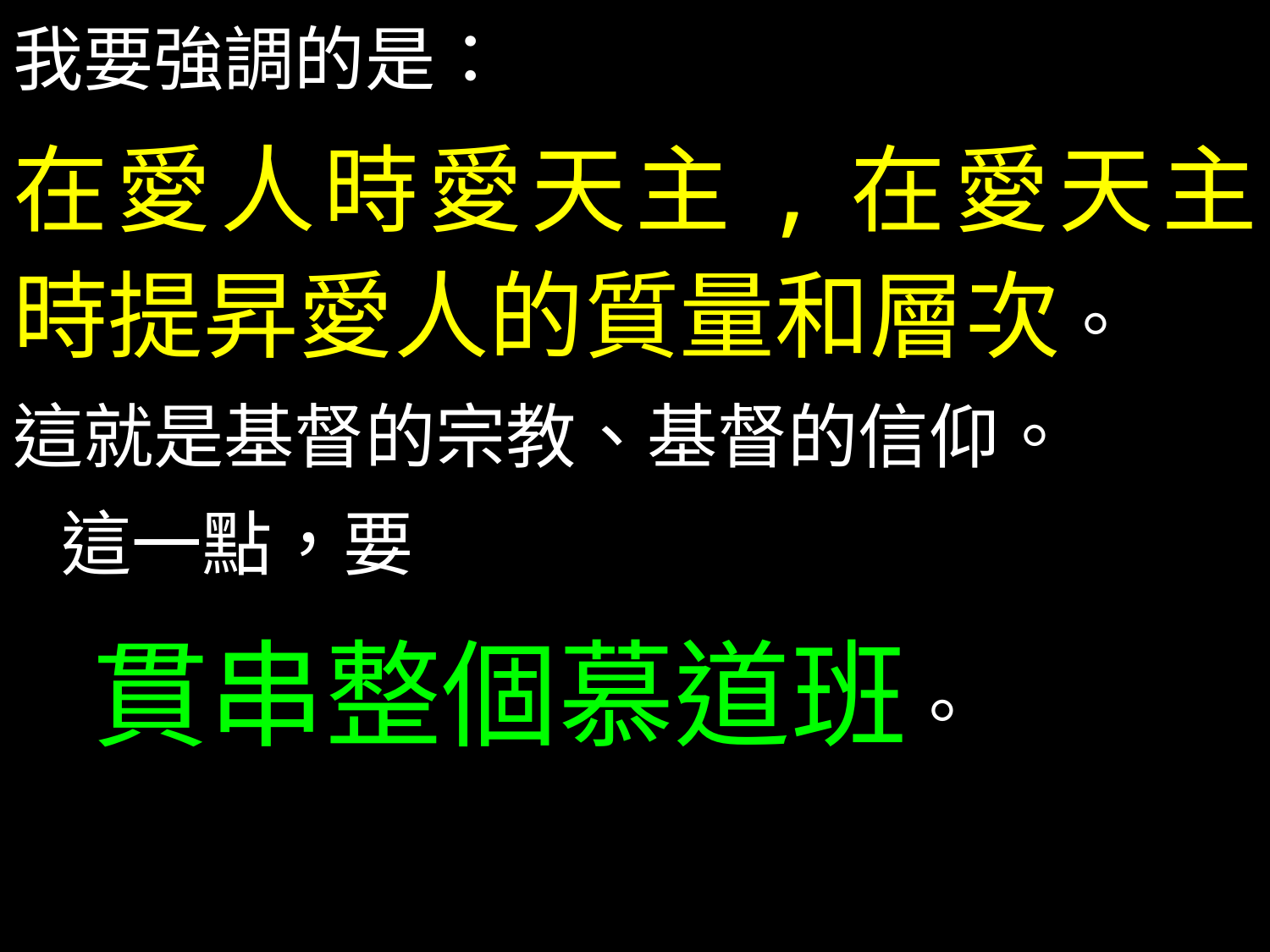

我要強調的是：
在愛人時愛天主,在愛天主時提昇愛人的質量和層次。
這就是基督的宗教、基督的信仰。
  這一點，要
  貫串整個慕道班。